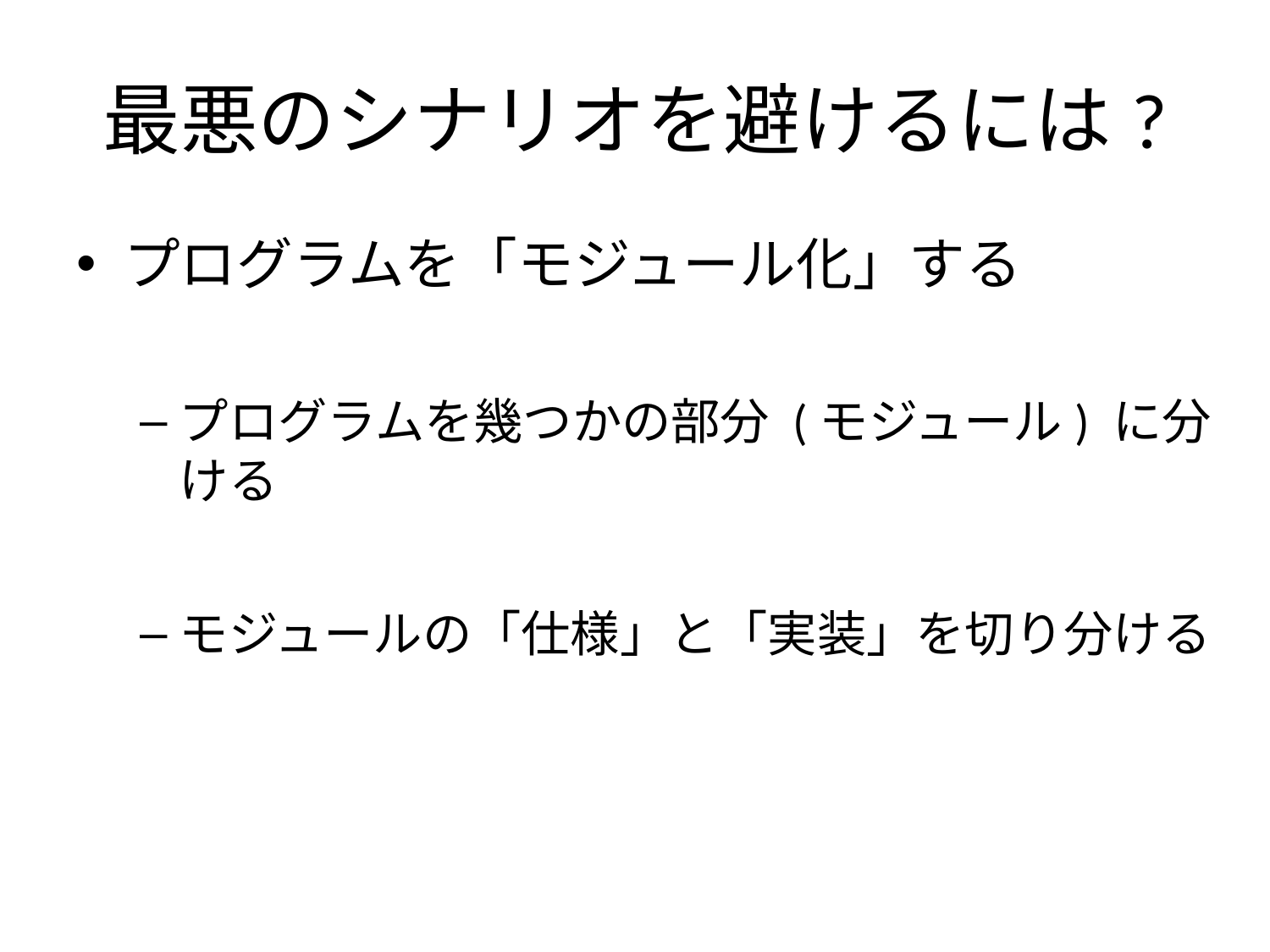

# 最悪のシナリオを避けるには?
プログラムを「モジュール化」する

プログラムを幾つかの部分 (モジュール) に分ける

モジュールの「仕様」と「実装」を切り分ける